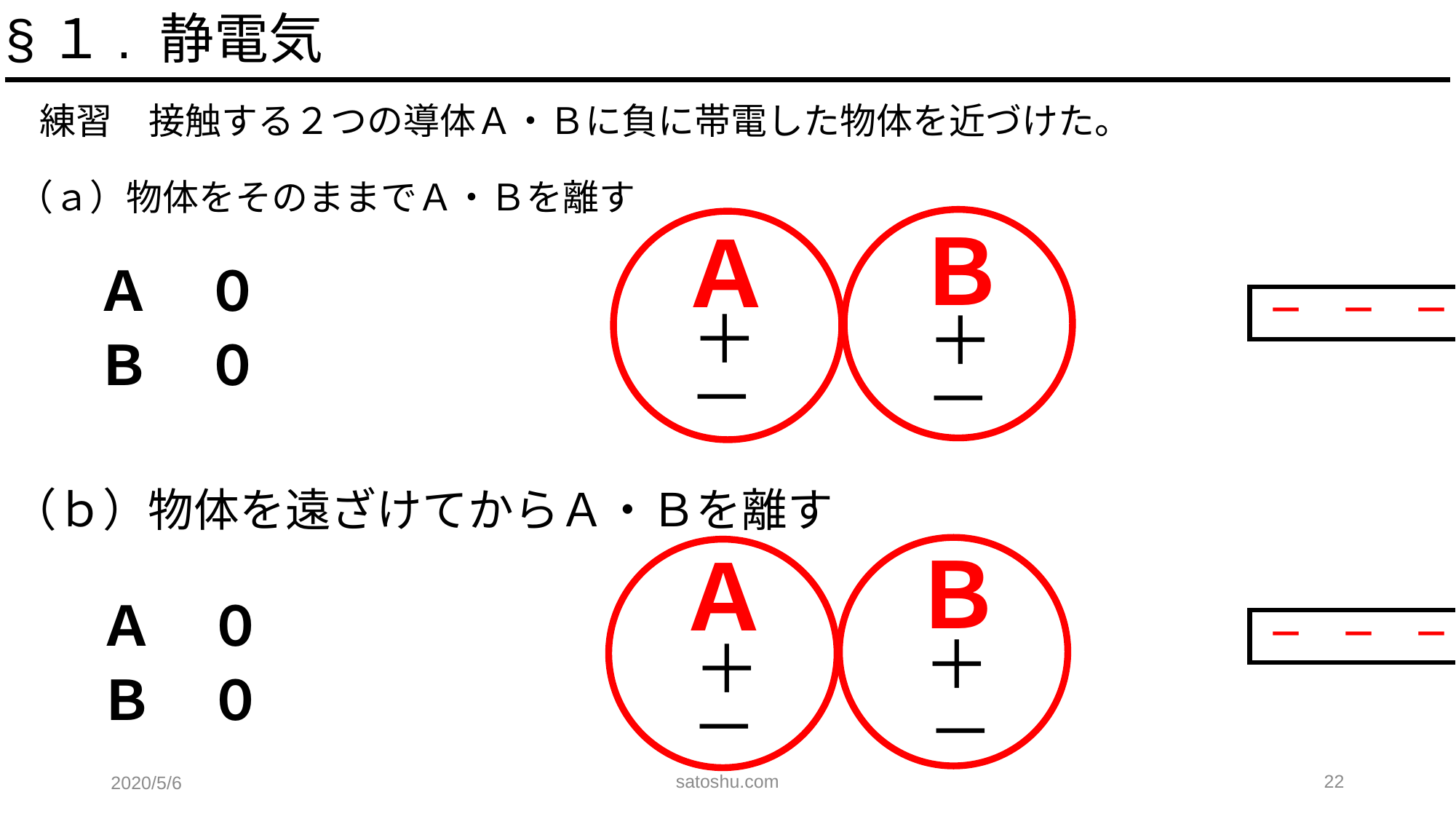

§１. 静電気
練習　接触する２つの導体Ａ・Ｂに負に帯電した物体を近づけた。
（ａ）物体をそのままでＡ・Ｂを離す
Ｂ

Ａ
Ａ　０
Ｂ　０

－　－　－　－
＋
＋
－
－
（ｂ）物体を遠ざけてからＡ・Ｂを離す
Ｂ
Ａ

Ａ　０
Ｂ　０

－　－　－　－
＋
＋
－
－
satoshu.com
22
2020/5/6